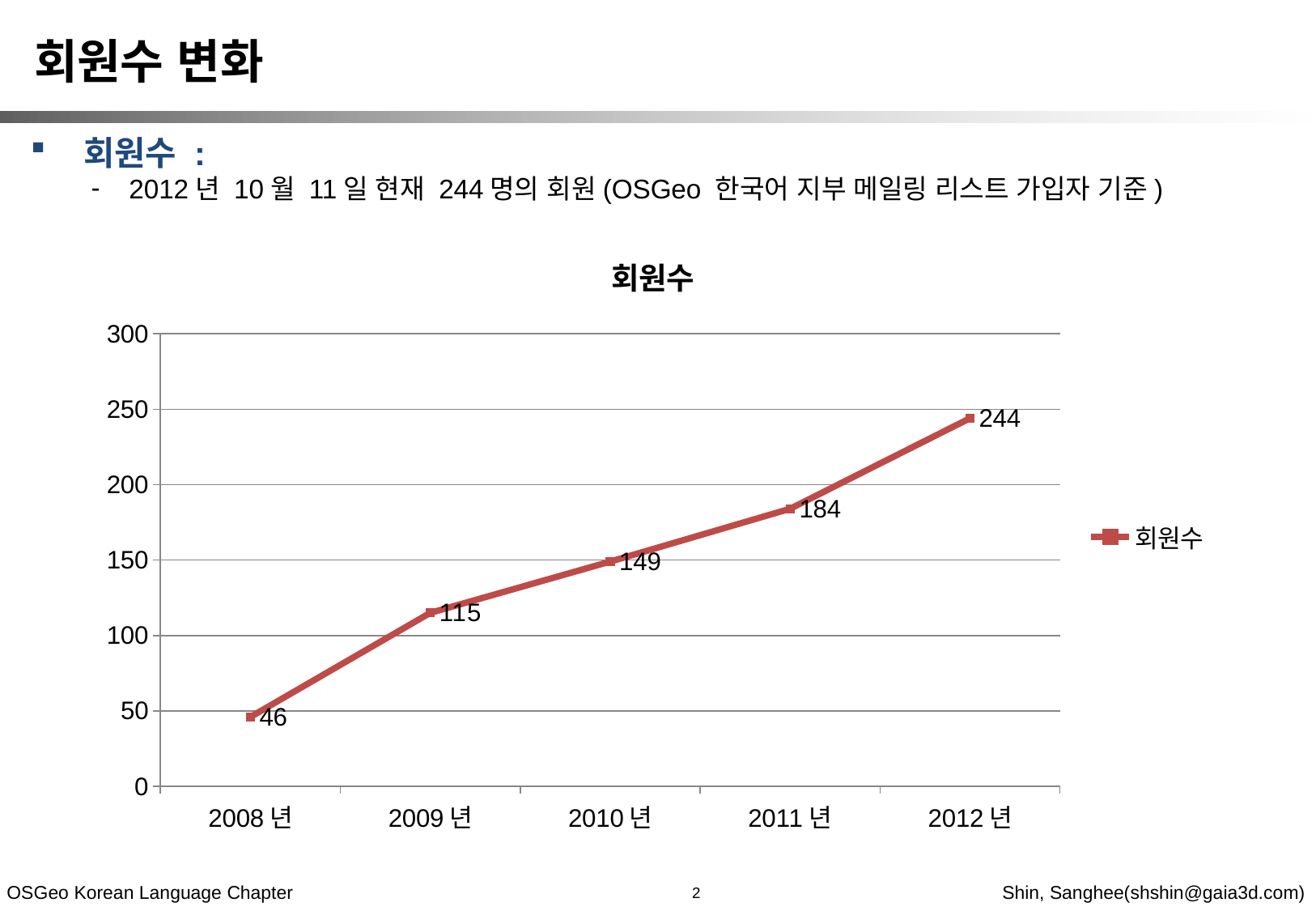

회원수 변화
회원수 :
2012년 10월 11일 현재 244명의 회원(OSGeo 한국어 지부 메일링 리스트 가입자 기준)

### Chart:

| Category | 회원수 |
|---|---|
| 2008년 | 46.0 |
| 2009년 | 115.0 |
| 2010년 | 149.0 |
| 2011년 | 184.0 |
| 2012년 | 244.0 |
2